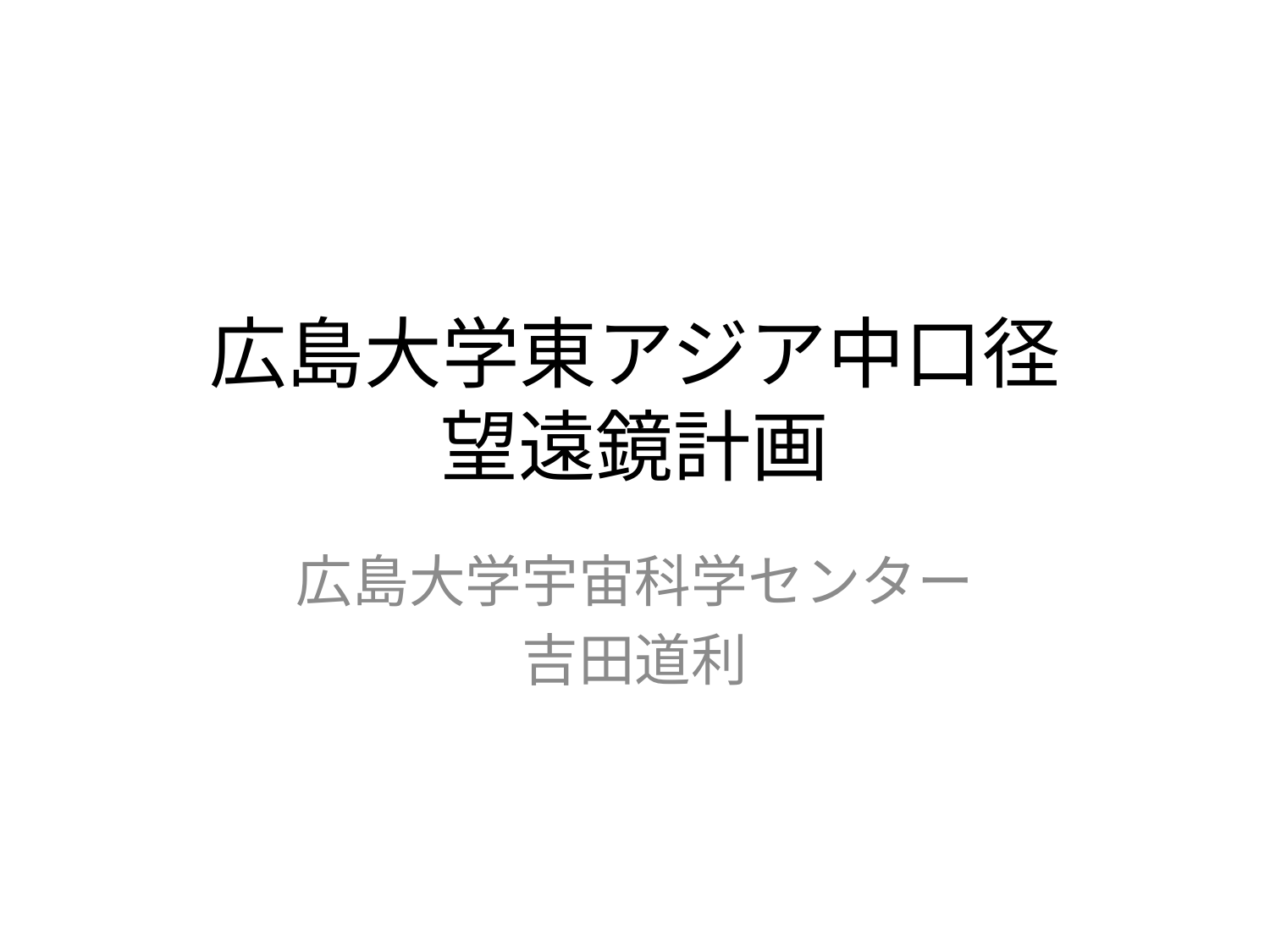

# 広島大学東アジア中口径 望遠鏡計画
広島大学宇宙科学センター
吉田道利